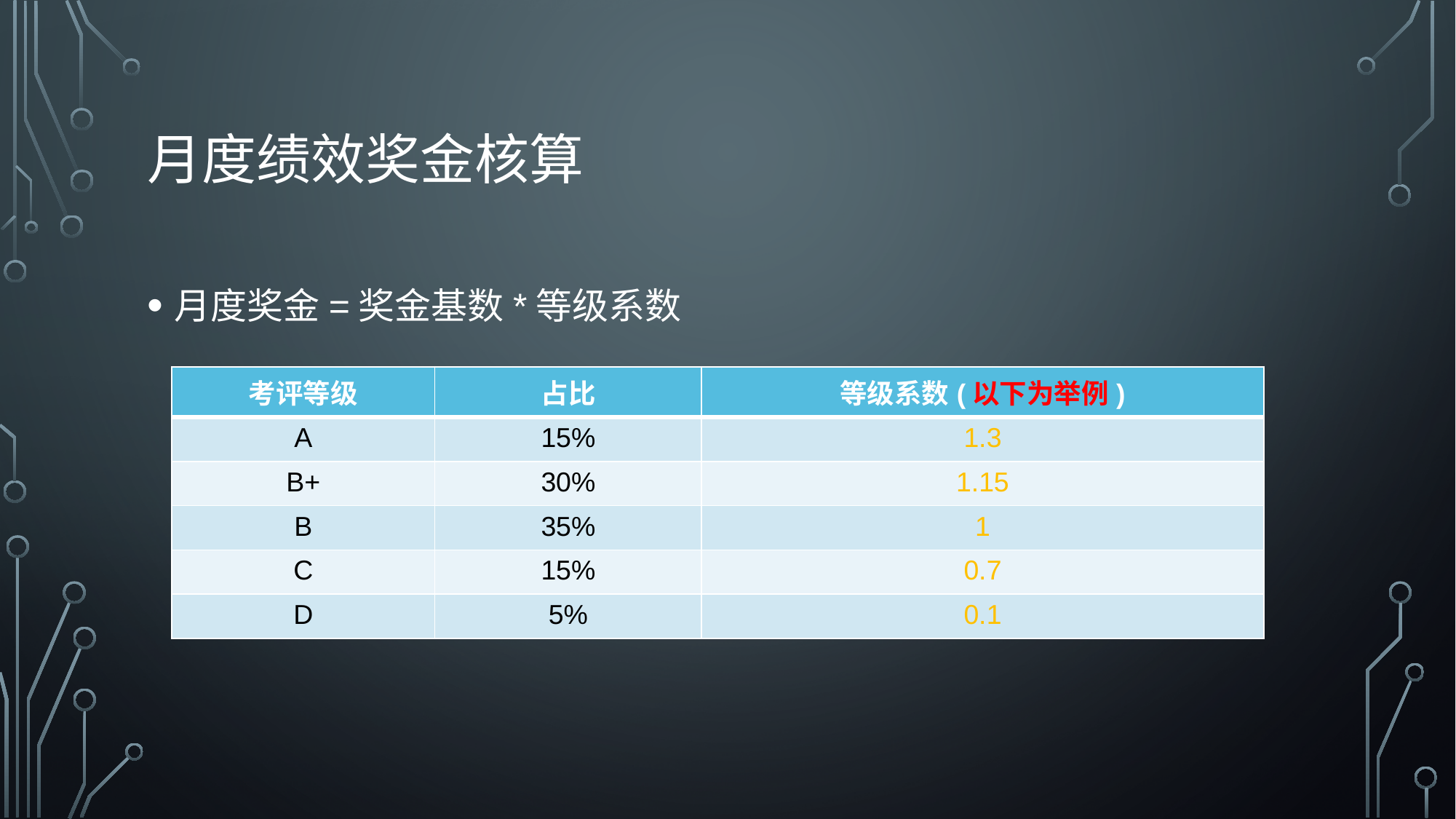

# 月度绩效奖金核算
月度奖金=奖金基数*等级系数
| 考评等级 | 占比 | 等级系数(以下为举例) |
| --- | --- | --- |
| A | 15% | 1.3 |
| B+ | 30% | 1.15 |
| B | 35% | 1 |
| C | 15% | 0.7 |
| D | 5% | 0.1 |